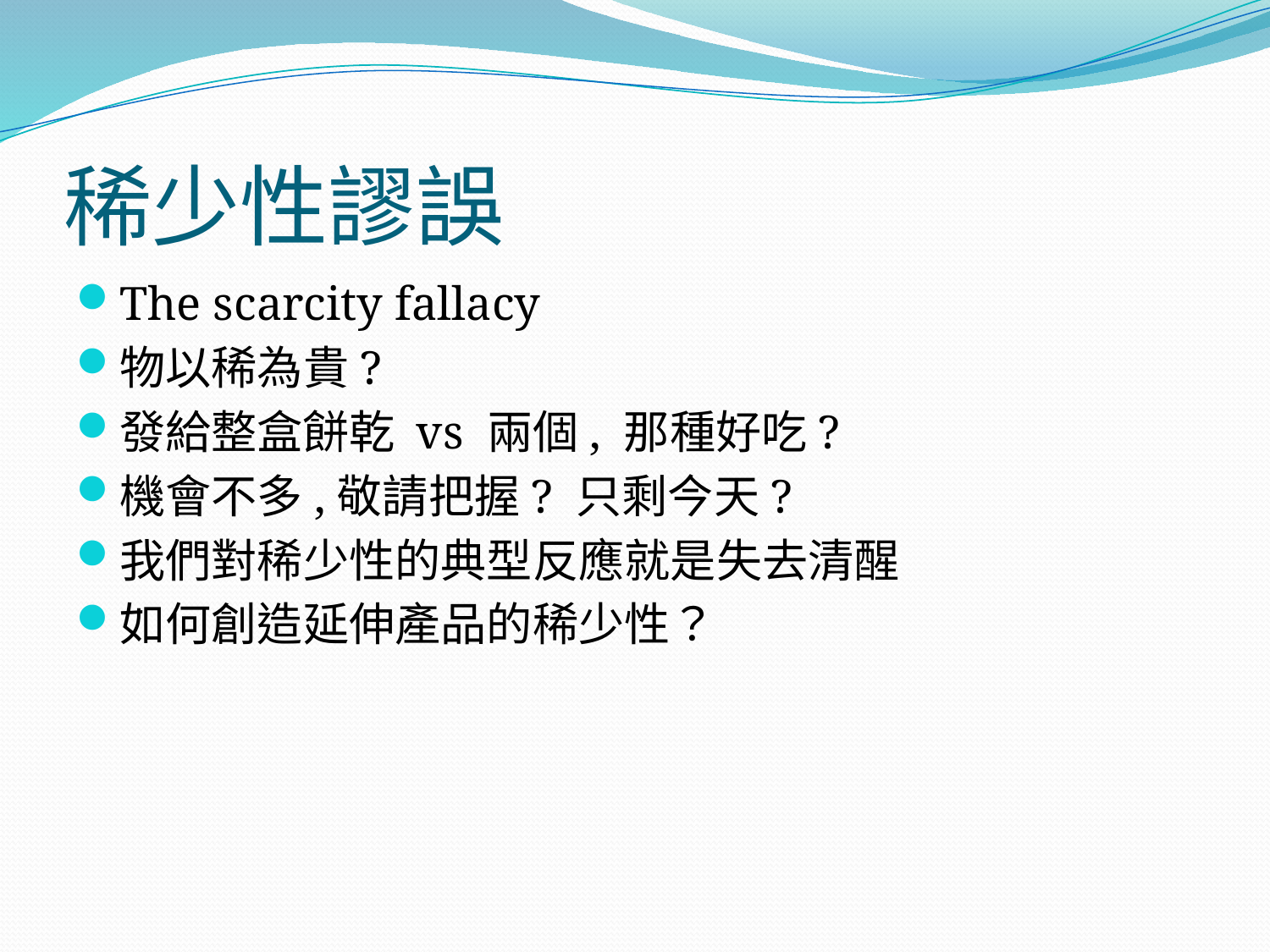

# 稀少性謬誤
The scarcity fallacy
物以稀為貴?
發給整盒餅乾 vs 兩個, 那種好吃?
機會不多,敬請把握? 只剩今天?
我們對稀少性的典型反應就是失去清醒
如何創造延伸產品的稀少性？